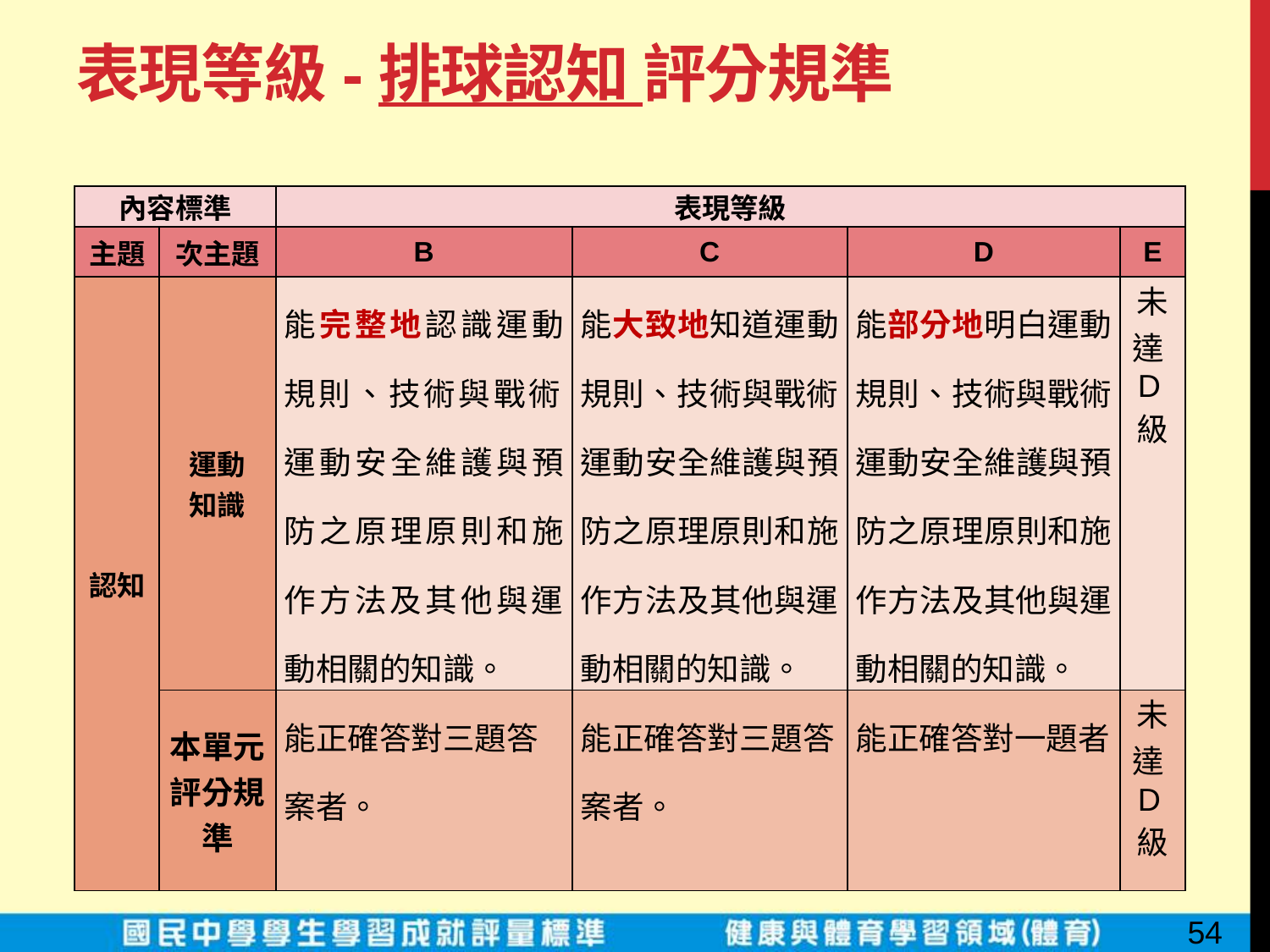

# 表現等級-排球認知 評分規準
| 內容標準 |  | 表現等級 |  |  |  |
| --- | --- | --- | --- | --- | --- |
| 主題 | 次主題 | B | C | D | E |
| 認知 | 運動 知識 | 能完整地認識運動規則、技術與戰術、運動安全維護與預防之原理原則和施作方法及其他與運動相關的知識。 | 能大致地知道運動規則、技術與戰術、運動安全維護與預防之原理原則和施作方法及其他與運動相關的知識。 | 能部分地明白運動規則、技術與戰術、運動安全維護與預防之原理原則和施作方法及其他與運動相關的知識。 | 未達D級 |
|  | 本單元評分規準 | 能正確答對三題答案者。 | 能正確答對三題答案者。 | 能正確答對一題者。 | 未達D級 |
54